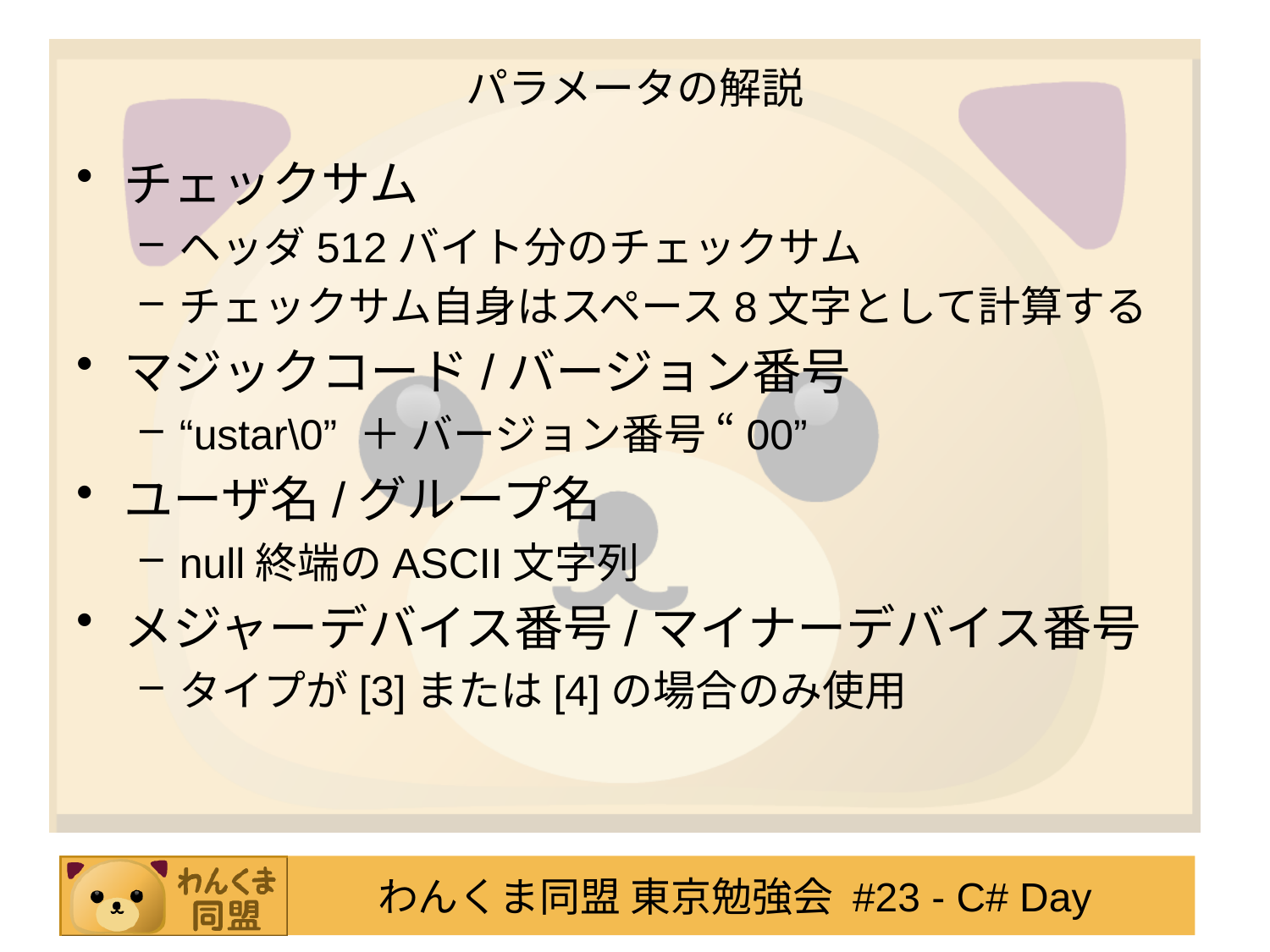

# パラメータの解説
チェックサム
ヘッダ512バイト分のチェックサム
チェックサム自身はスペース8文字として計算する
マジックコード/バージョン番号
“ustar\0” ＋ バージョン番号 “00”
ユーザ名/グループ名
null終端のASCII文字列
メジャーデバイス番号/マイナーデバイス番号
タイプが[3]または[4]の場合のみ使用